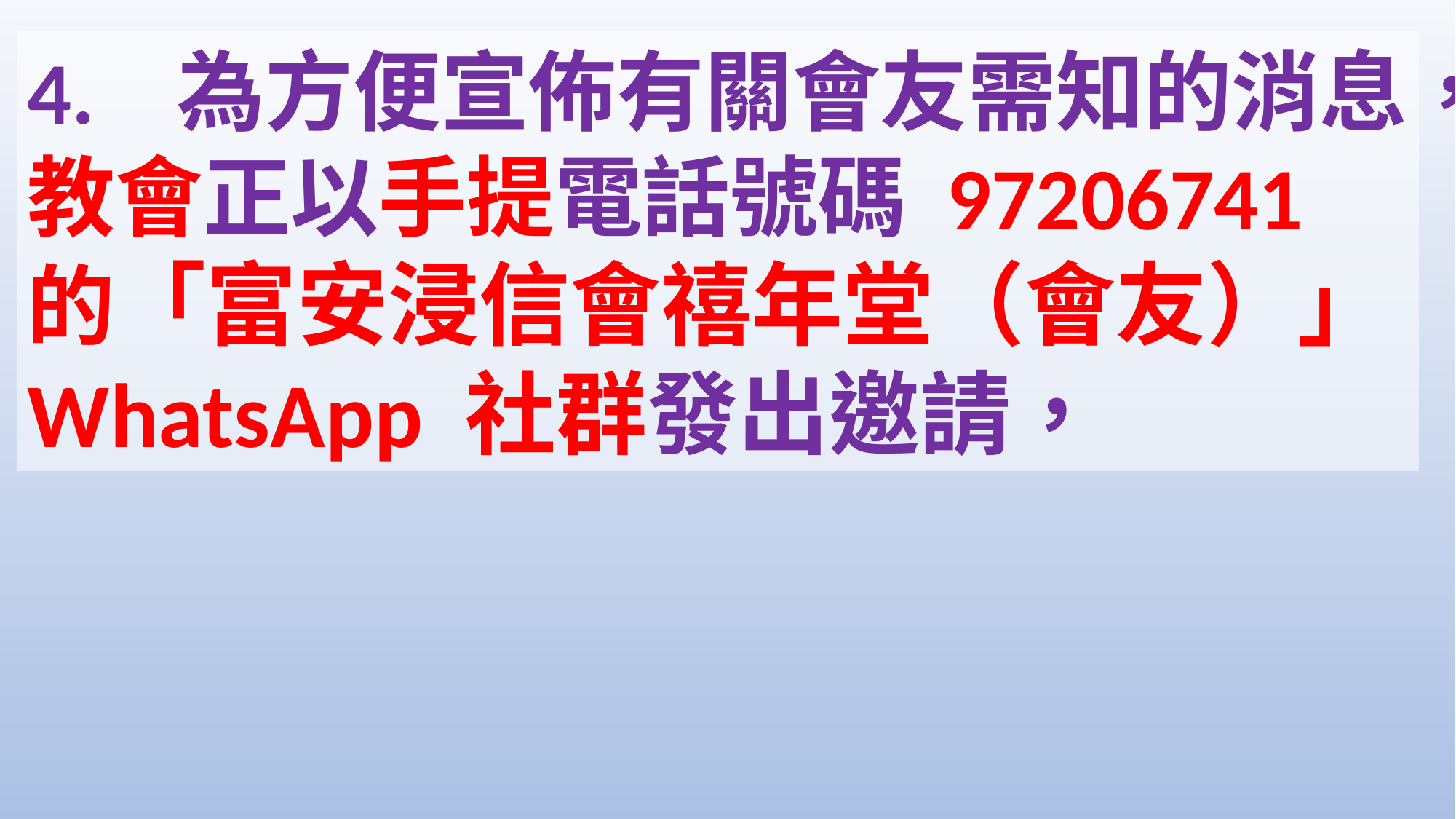

4.	 為方便宣佈有關會友需知的消息，教會正以手提電話號碼 97206741 的「富安浸信會禧年堂（會友）」WhatsApp 社群發出邀請，